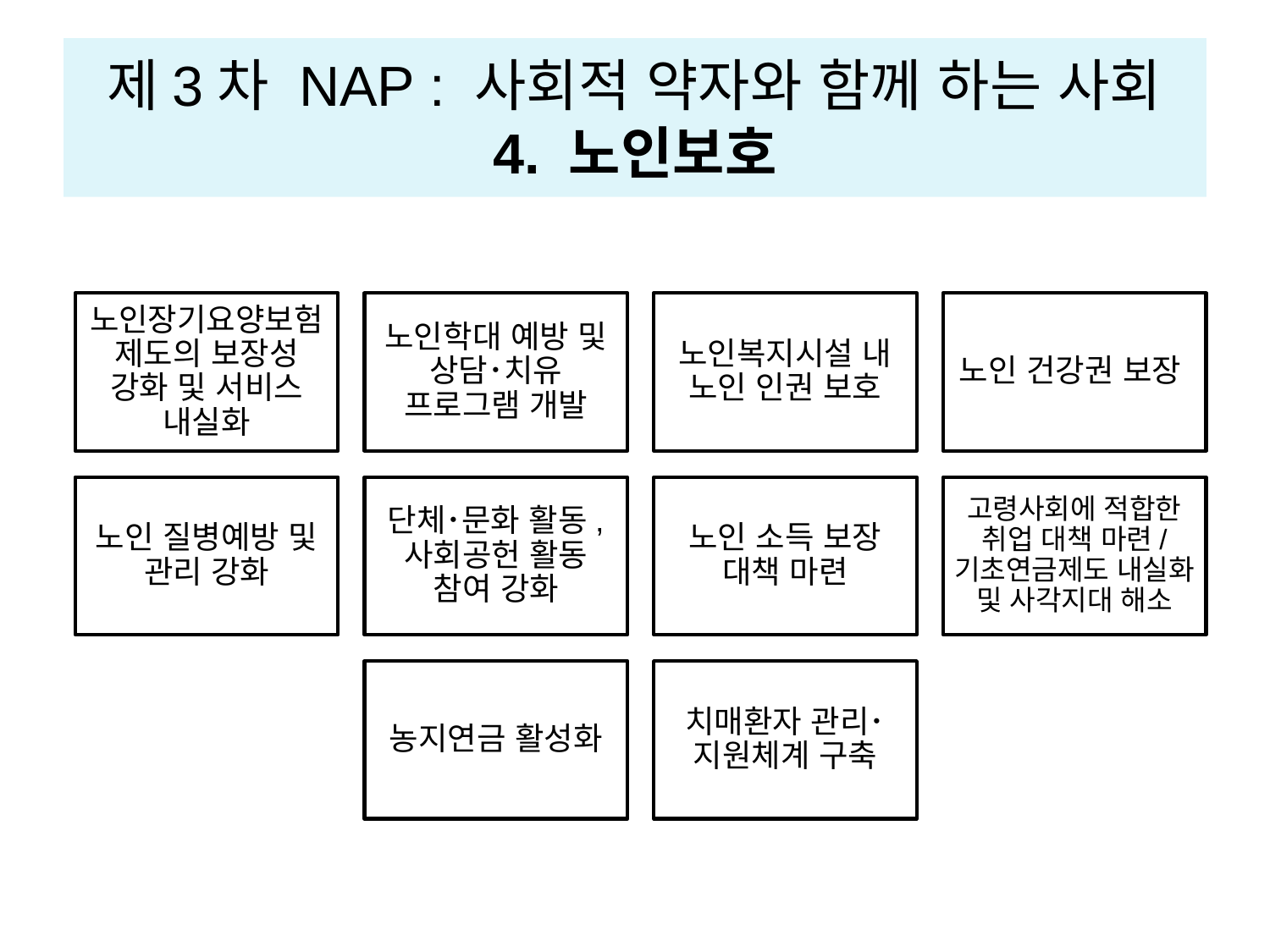

# 제3차 NAP : 사회적 약자와 함께 하는 사회 4. 노인보호
노인장기요양보험제도의 보장성 강화 및 서비스 내실화
노인학대 예방 및 상담･치유 프로그램 개발
노인복지시설 내 노인 인권 보호
노인 건강권 보장
노인 질병예방 및 관리 강화
단체･문화 활동, 사회공헌 활동 참여 강화
노인 소득 보장 대책 마련
고령사회에 적합한 취업 대책 마련/ 기초연금제도 내실화 및 사각지대 해소
농지연금 활성화
치매환자 관리･지원체계 구축